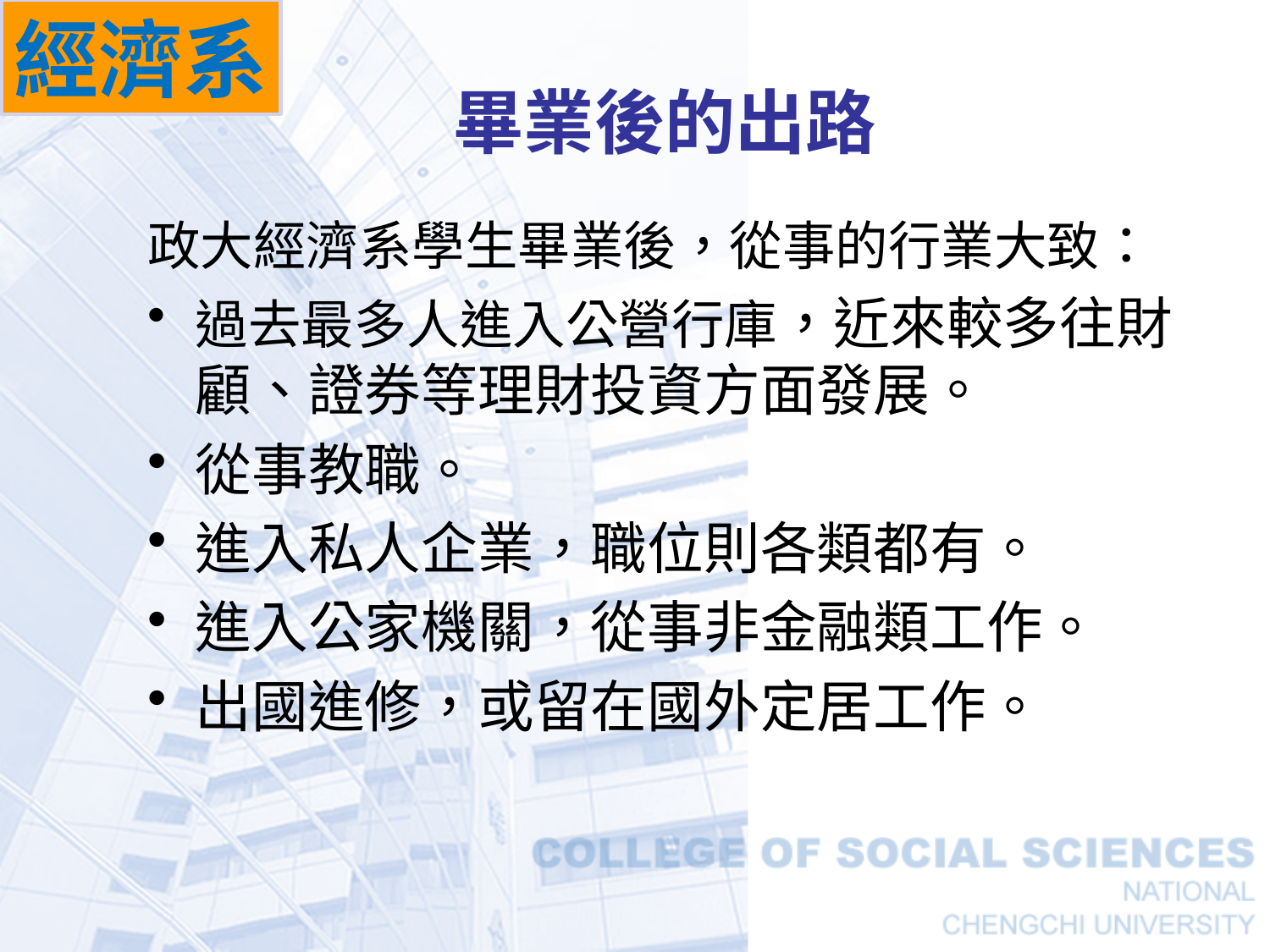

經濟系
# 畢業後的出路
政大經濟系學生畢業後，從事的行業大致：
過去最多人進入公營行庫，近來較多往財顧、證券等理財投資方面發展。
從事教職。
進入私人企業，職位則各類都有。
進入公家機關，從事非金融類工作。
出國進修，或留在國外定居工作。